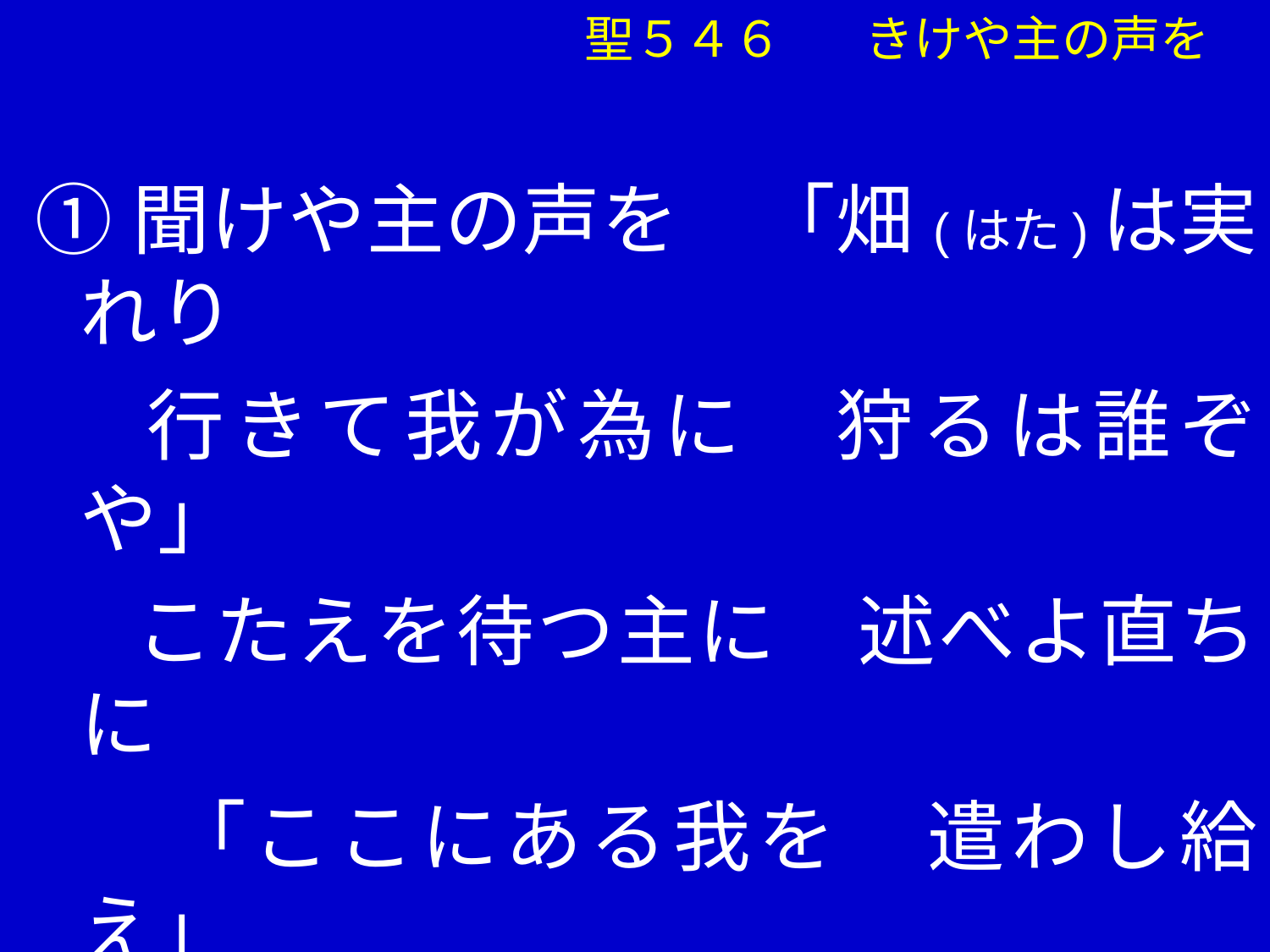

聖５４６   　きけや主の声を
①聞けや主の声を　「畑(はた)は実れり
　 行きて我が為に　狩るは誰ぞや」
　 こたえを待つ主に　述べよ直ちに
 　「ここにある我を　遣わし給え」